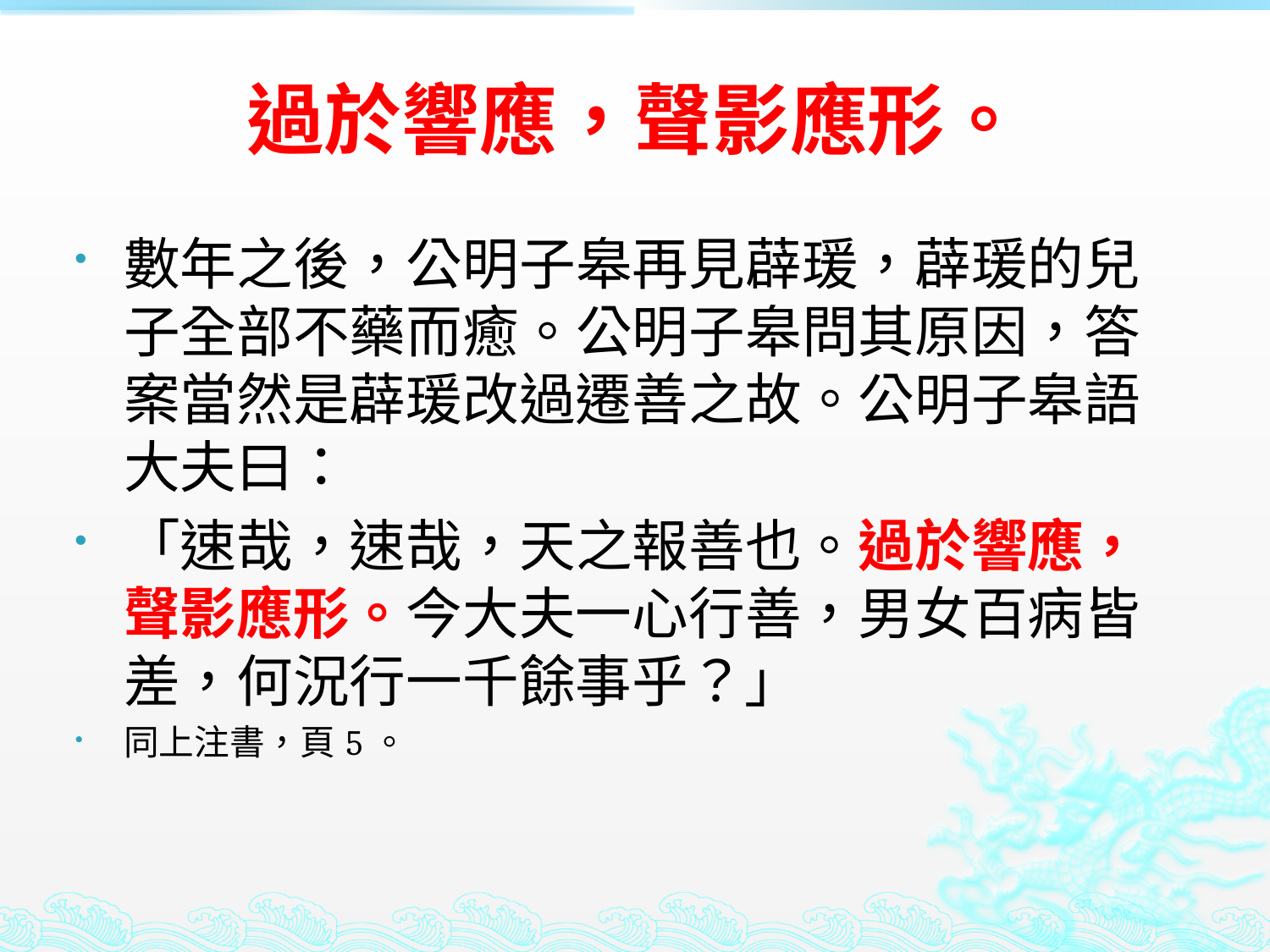

# 過於響應，聲影應形。
數年之後，公明子皋再見薜瑗，薜瑗的兒子全部不藥而癒。公明子皋問其原因，答案當然是薜瑗改過遷善之故。公明子皋語大夫曰：
「速哉，速哉，天之報善也。過於響應，聲影應形。今大夫一心行善，男女百病皆差，何況行一千餘事乎？」
同上注書，頁5。